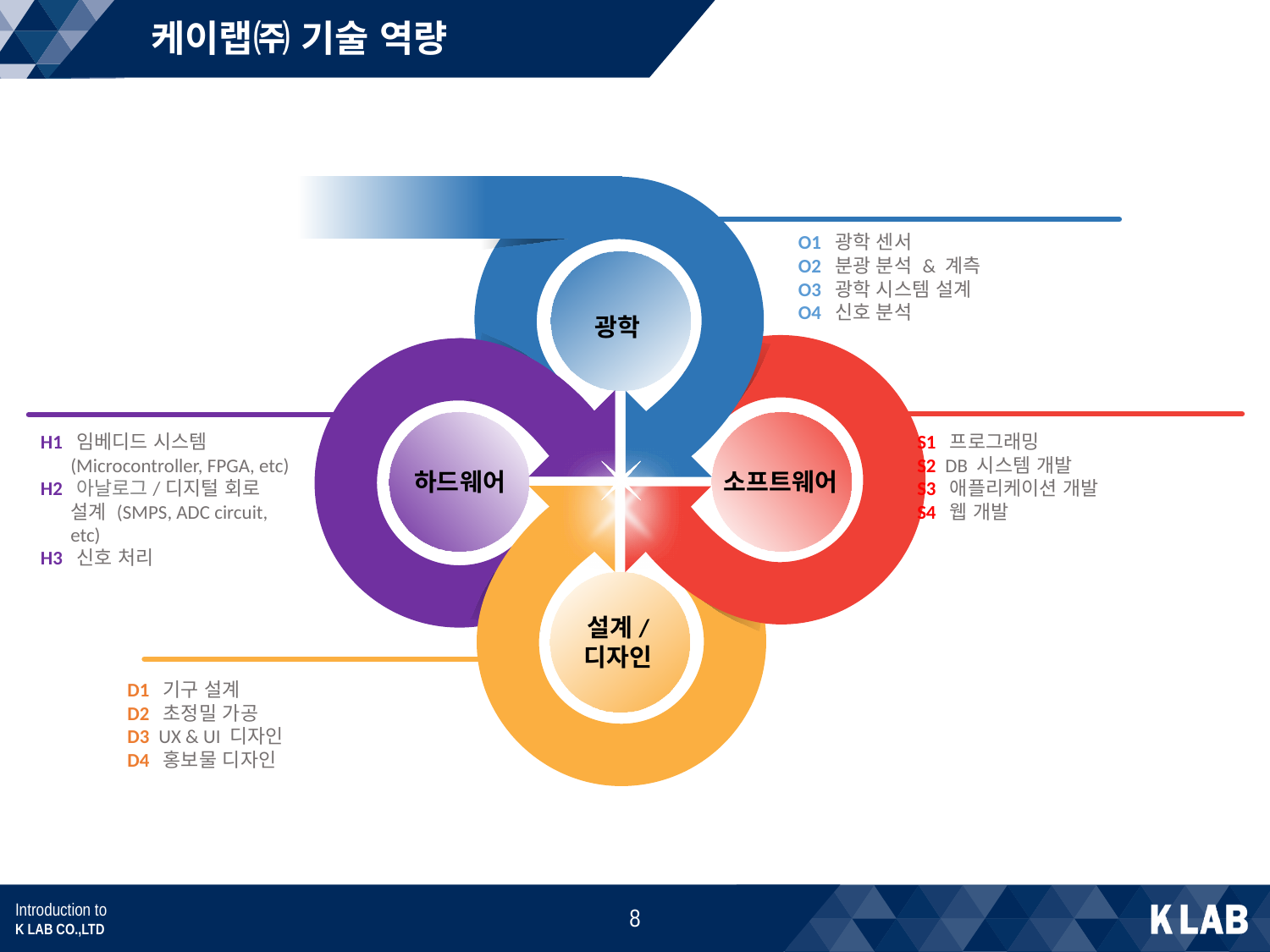

케이랩㈜ 기술 역량

O1  광학 센서
O2  분광 분석 & 계측
O3  광학 시스템 설계
O4  신호 분석

광학

H1  임베디드 시스템 (Microcontroller, FPGA, etc)
H2  아날로그/디지털 회로 설계 (SMPS, ADC circuit, etc)
H3  신호 처리
S1  프로그래밍
S2  DB 시스템 개발
S3  애플리케이션 개발
S4  웹 개발

하드웨어
소프트웨어

설계/
디자인
D1  기구 설계
D2  초정밀 가공
D3  UX & UI 디자인
D4  홍보물 디자인
8